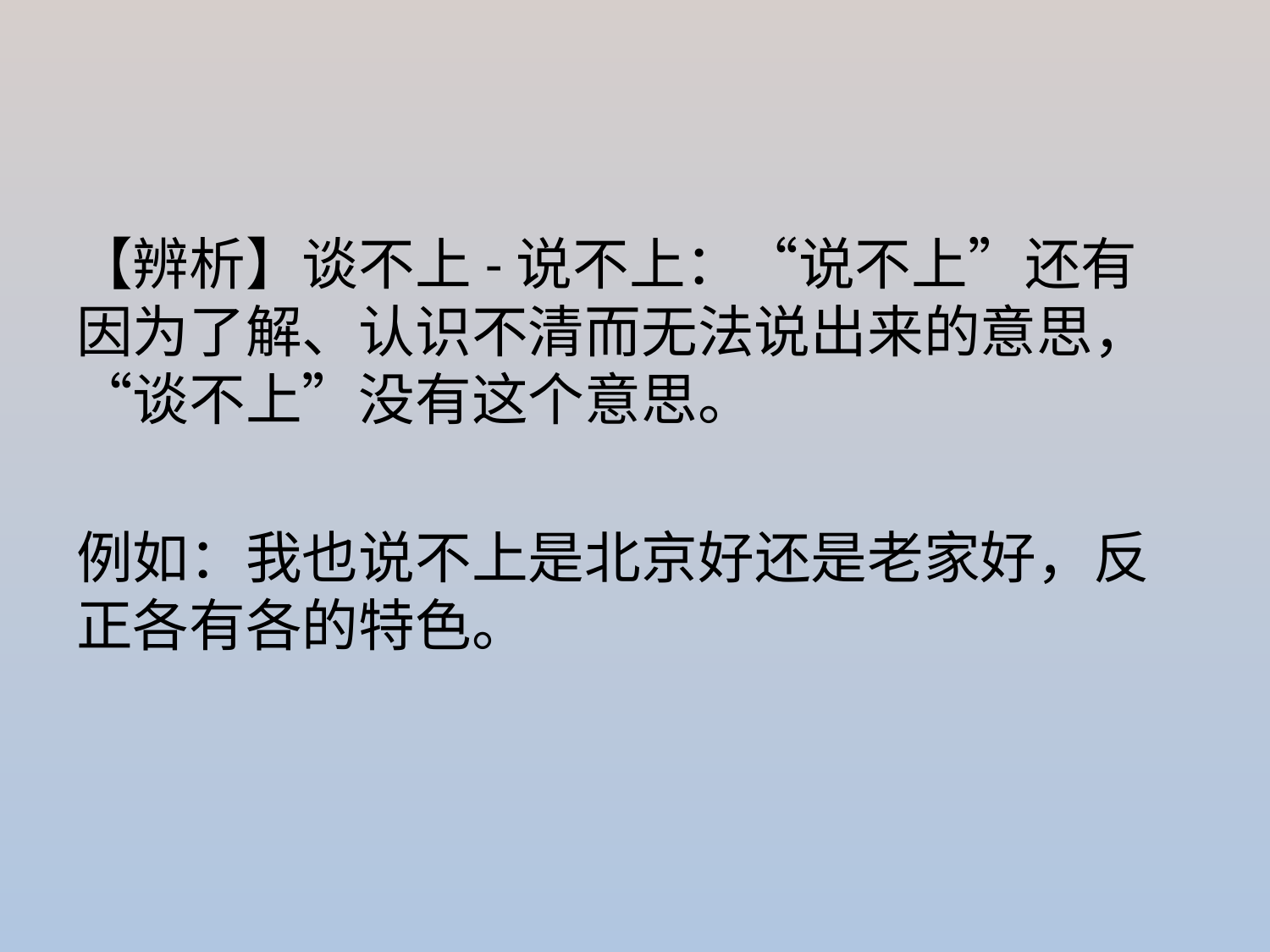

#
【辨析】谈不上-说不上：“说不上”还有因为了解、认识不清而无法说出来的意思，“谈不上”没有这个意思。

例如：我也说不上是北京好还是老家好，反正各有各的特色。